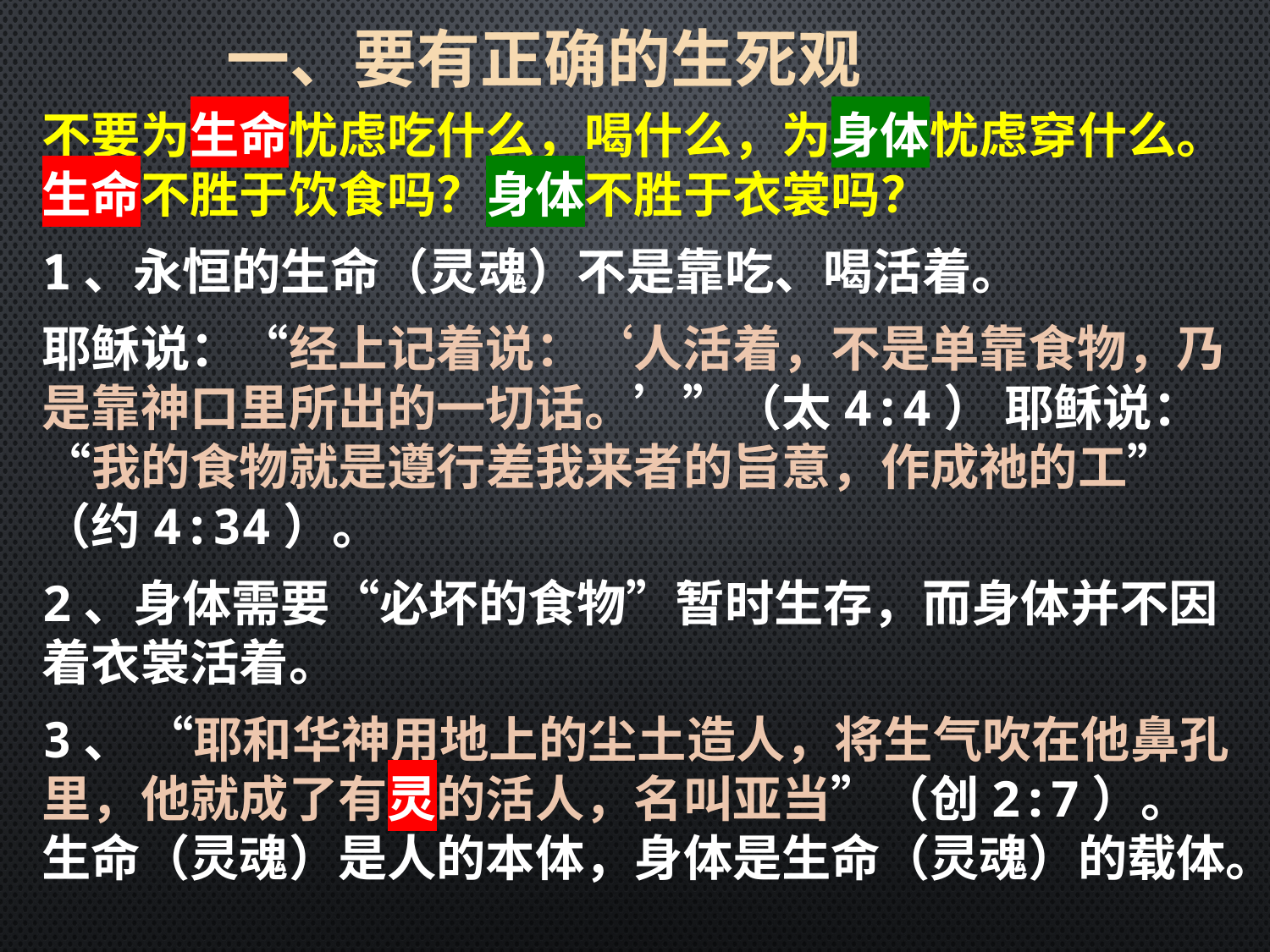

# 一、要有正确的生死观
不要为生命忧虑吃什么，喝什么，为身体忧虑穿什么。生命不胜于饮食吗？身体不胜于衣裳吗？
1、永恒的生命（灵魂）不是靠吃、喝活着。
耶稣说：“经上记着说：‘人活着，不是单靠食物，乃是靠神口里所出的一切话。’”（太4:4） 耶稣说：“我的食物就是遵行差我来者的旨意，作成祂的工”（约4:34）。
2、身体需要“必坏的食物”暂时生存，而身体并不因着衣裳活着。
3、 “耶和华神用地上的尘土造人，将生气吹在他鼻孔里，他就成了有灵的活人，名叫亚当”（创2:7）。生命（灵魂）是人的本体，身体是生命（灵魂）的载体。